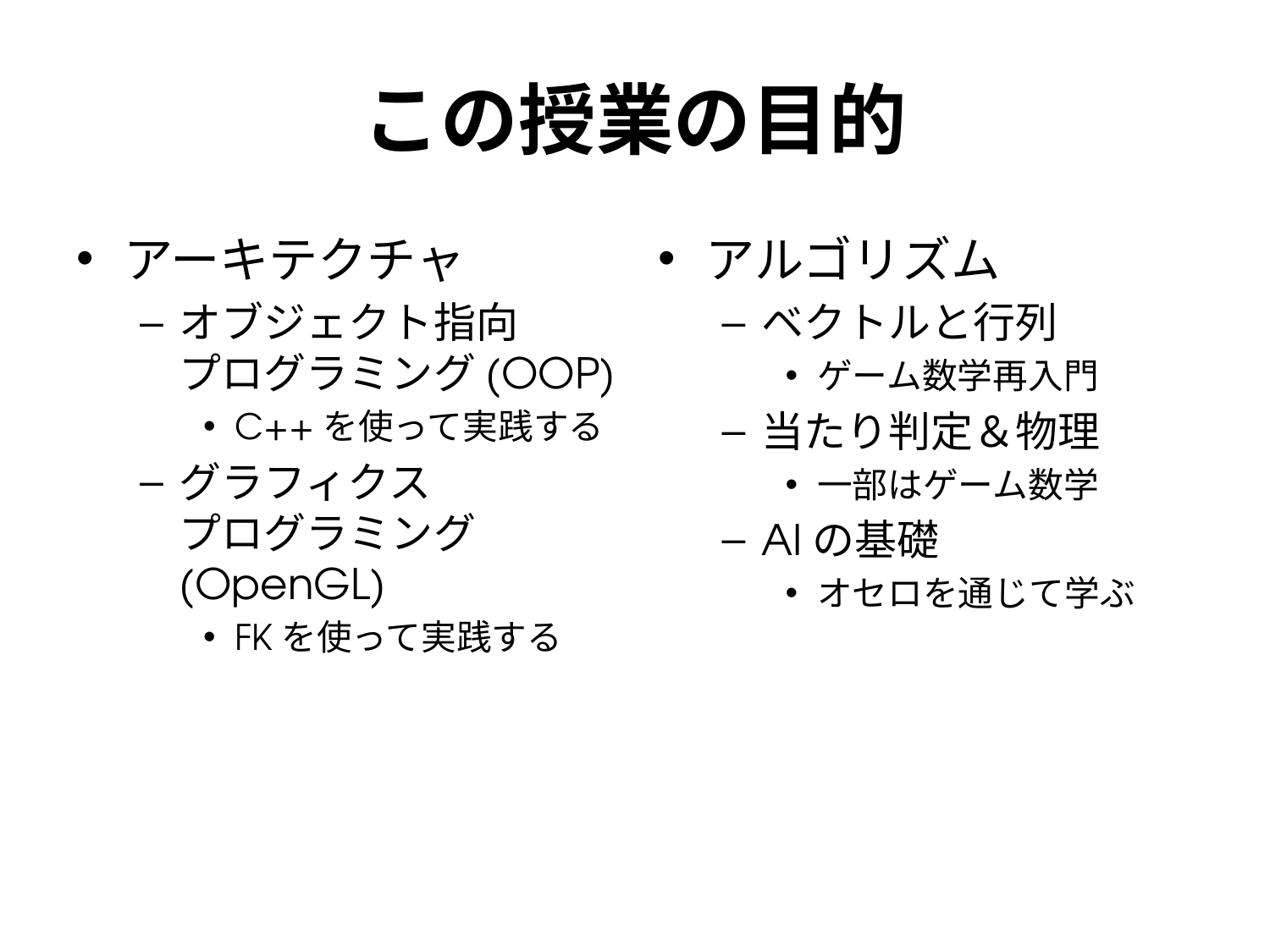

# この授業の目的
アーキテクチャ
オブジェクト指向
プログラミング(OOP)
C++を使って実践する
グラフィクス
プログラミング(OpenGL)
FKを使って実践する

アルゴリズム
ベクトルと行列
ゲーム数学再入門
当たり判定＆物理
一部はゲーム数学
AIの基礎
オセロを通じて学ぶ